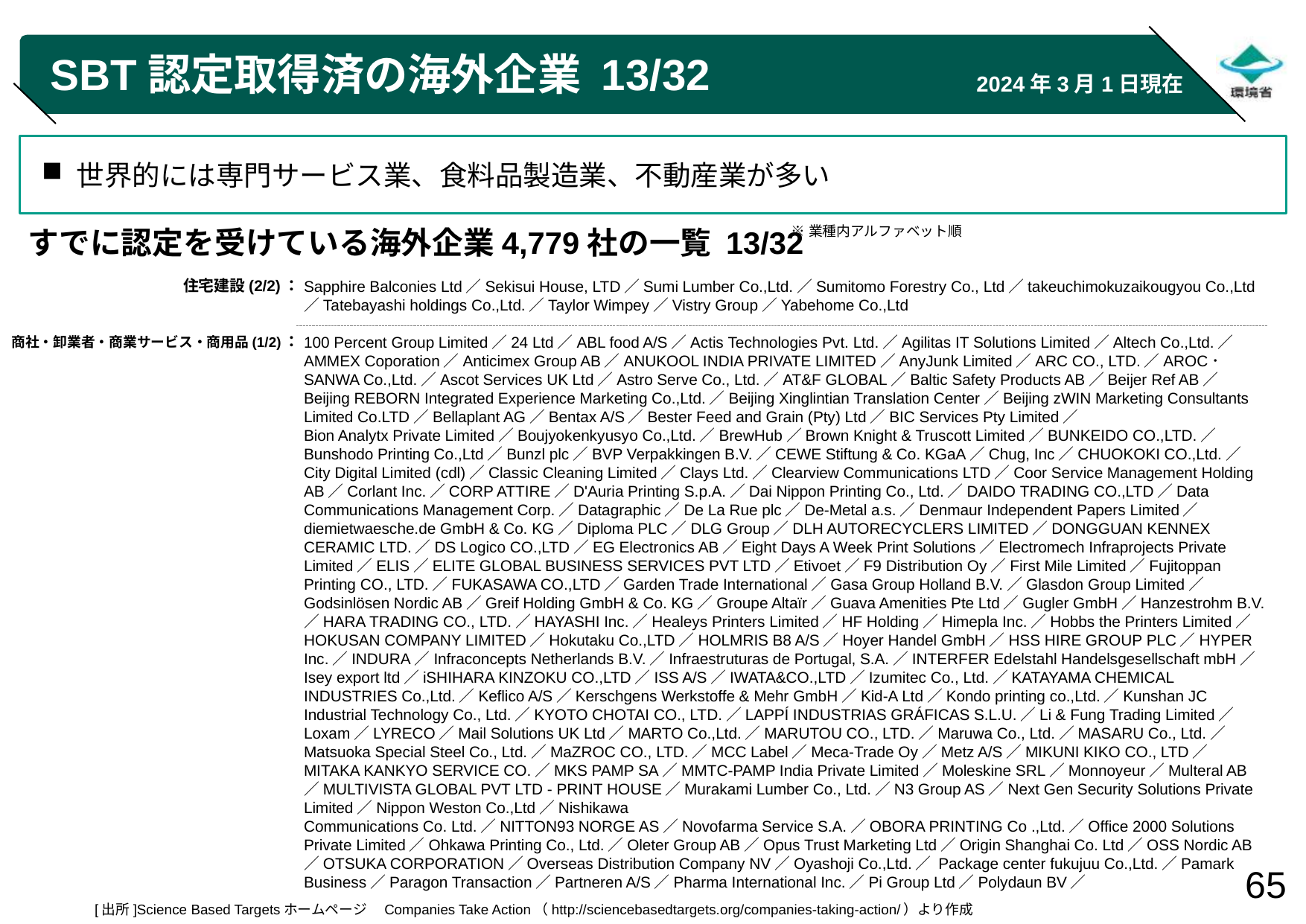

# SBT認定取得済の海外企業 13/32
2024年3月1日現在
世界的には専門サービス業、食料品製造業、不動産業が多い
※業種内アルファベット順
すでに認定を受けている海外企業4,779社の一覧 13/32
住宅建設(2/2)：

商社・卸業者・商業サービス・商用品(1/2)：

Sapphire Balconies Ltd／Sekisui House, LTD／Sumi Lumber Co.,Ltd.／Sumitomo Forestry Co., Ltd／takeuchimokuzaikougyou Co.,Ltd／Tatebayashi holdings Co.,Ltd.／Taylor Wimpey／Vistry Group／Yabehome Co.,Ltd

100 Percent Group Limited／24 Ltd／ABL food A/S／Actis Technologies Pvt. Ltd.／Agilitas IT Solutions Limited／Altech Co.,Ltd.／AMMEX Coporation／Anticimex Group AB／ANUKOOL INDIA PRIVATE LIMITED／AnyJunk Limited／ARC CO., LTD.／AROC･SANWA Co.,Ltd.／Ascot Services UK Ltd／Astro Serve Co., Ltd.／AT&F GLOBAL／Baltic Safety Products AB／Beijer Ref AB／Beijing REBORN Integrated Experience Marketing Co.,Ltd.／Beijing Xinglintian Translation Center／Beijing zWIN Marketing Consultants Limited Co.LTD／Bellaplant AG／Bentax A/S／Bester Feed and Grain (Pty) Ltd／BIC Services Pty Limited／
Bion Analytx Private Limited／Boujyokenkyusyo Co.,Ltd.／BrewHub／Brown Knight & Truscott Limited／BUNKEIDO CO.,LTD.／Bunshodo Printing Co.,Ltd／Bunzl plc／BVP Verpakkingen B.V.／CEWE Stiftung & Co. KGaA／Chug, Inc／CHUOKOKI CO.,Ltd.／City Digital Limited (cdl)／Classic Cleaning Limited／Clays Ltd.／Clearview Communications LTD／Coor Service Management Holding AB／Corlant Inc.／CORP ATTIRE／D'Auria Printing S.p.A.／Dai Nippon Printing Co., Ltd.／DAIDO TRADING CO.,LTD／Data Communications Management Corp.／Datagraphic／De La Rue plc／De-Metal a.s.／Denmaur Independent Papers Limited／diemietwaesche.de GmbH & Co. KG／Diploma PLC／DLG Group／DLH AUTORECYCLERS LIMITED／DONGGUAN KENNEX CERAMIC LTD.／DS Logico CO.,LTD／EG Electronics AB／Eight Days A Week Print Solutions／Electromech Infraprojects Private Limited／ELIS／ELITE GLOBAL BUSINESS SERVICES PVT LTD／Etivoet／F9 Distribution Oy／First Mile Limited／Fujitoppan Printing CO., LTD.／FUKASAWA CO.,LTD／Garden Trade International／Gasa Group Holland B.V.／Glasdon Group Limited／Godsinlösen Nordic AB／Greif Holding GmbH & Co. KG／Groupe Altaïr／Guava Amenities Pte Ltd／Gugler GmbH／Hanzestrohm B.V.／HARA TRADING CO., LTD.／HAYASHI Inc.／Healeys Printers Limited／HF Holding／Himepla Inc.／Hobbs the Printers Limited／HOKUSAN COMPANY LIMITED／Hokutaku Co.,LTD／HOLMRIS B8 A/S／Hoyer Handel GmbH／HSS HIRE GROUP PLC／HYPER Inc.／INDURA／Infraconcepts Netherlands B.V.／Infraestruturas de Portugal, S.A.／INTERFER Edelstahl Handelsgesellschaft mbH／Isey export ltd／iSHIHARA KINZOKU CO.,LTD／ISS A/S／IWATA&CO.,LTD／Izumitec Co., Ltd.／KATAYAMA CHEMICAL INDUSTRIES Co.,Ltd.／Keflico A/S／Kerschgens Werkstoffe & Mehr GmbH／Kid-A Ltd／Kondo printing co.,Ltd.／Kunshan JC Industrial Technology Co., Ltd.／KYOTO CHOTAI CO., LTD.／LAPPÍ INDUSTRIAS GRÁFICAS S.L.U.／Li & Fung Trading Limited／Loxam／LYRECO／Mail Solutions UK Ltd／MARTO Co.,Ltd.／MARUTOU CO., LTD.／Maruwa Co., Ltd.／MASARU Co., Ltd.／Matsuoka Special Steel Co., Ltd.／MaZROC CO., LTD.／MCC Label／Meca-Trade Oy／Metz A/S／MIKUNI KIKO CO., LTD／MITAKA KANKYO SERVICE CO.／MKS PAMP SA／MMTC-PAMP India Private Limited／Moleskine SRL／Monnoyeur／Multeral AB／MULTIVISTA GLOBAL PVT LTD - PRINT HOUSE／Murakami Lumber Co., Ltd.／N3 Group AS／Next Gen Security Solutions Private Limited／Nippon Weston Co.,Ltd／Nishikawa
Communications Co. Ltd.／NITTON93 NORGE AS／Novofarma Service S.A.／OBORA PRINTING Co .,Ltd.／Office 2000 Solutions Private Limited／Ohkawa Printing Co., Ltd.／Oleter Group AB／Opus Trust Marketing Ltd／Origin Shanghai Co. Ltd／OSS Nordic AB／OTSUKA CORPORATION／Overseas Distribution Company NV／Oyashoji Co.,Ltd.／ Package center fukujuu Co.,Ltd.／Pamark Business／Paragon Transaction／Partneren A/S／Pharma International Inc.／Pi Group Ltd／Polydaun BV／

[出所]Science Based Targetsホームページ　Companies Take Action（http://sciencebasedtargets.org/companies-taking-action/）より作成